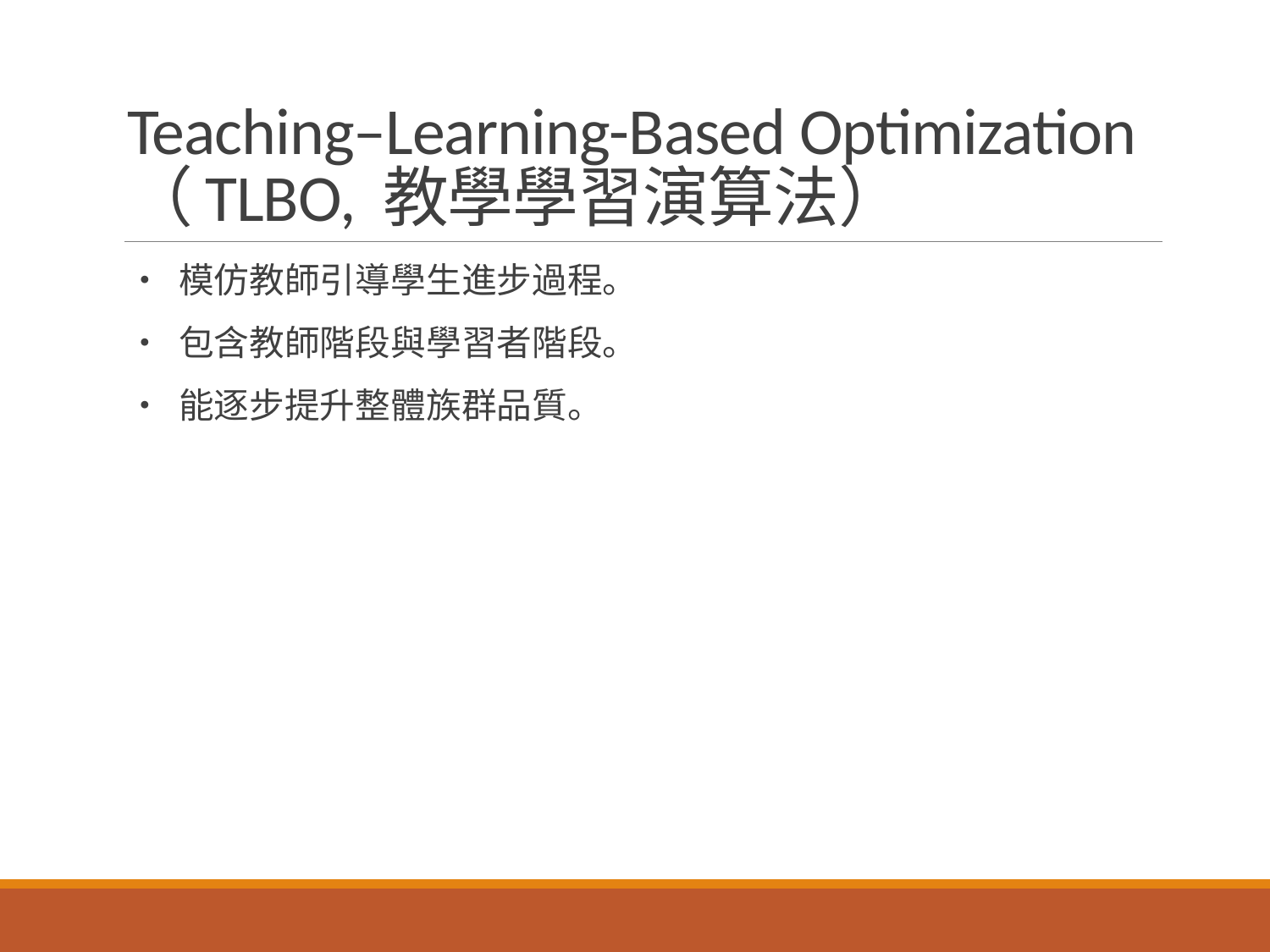

# Teaching–Learning-Based Optimization （TLBO, 教學學習演算法）
• 模仿教師引導學生進步過程。
• 包含教師階段與學習者階段。
• 能逐步提升整體族群品質。